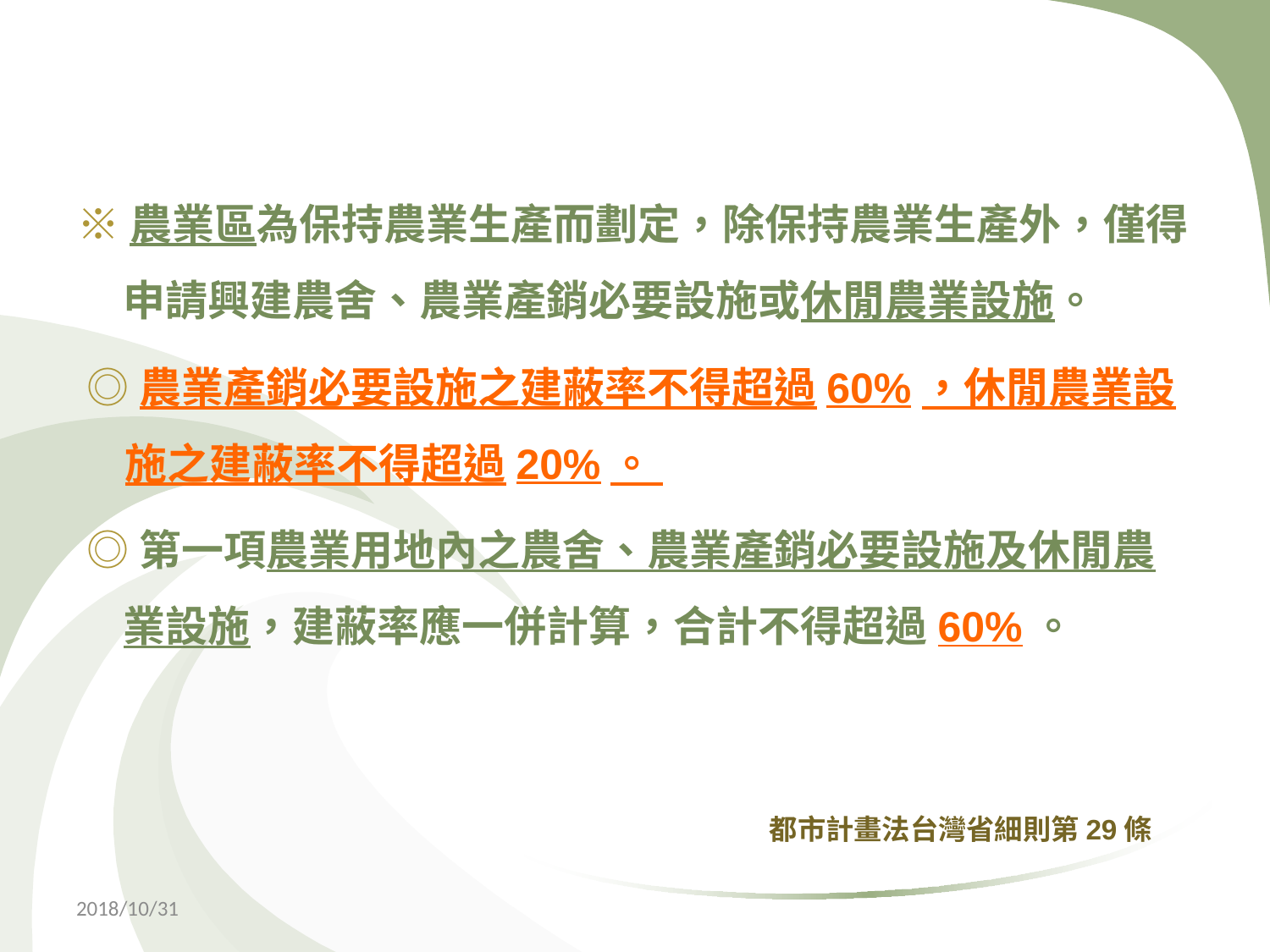

※農業區為保持農業生產而劃定，除保持農業生產外，僅得申請興建農舍、農業產銷必要設施或休閒農業設施。
 ◎農業產銷必要設施之建蔽率不得超過60%，休閒農業設施之建蔽率不得超過20%。
 ◎第一項農業用地內之農舍、農業產銷必要設施及休閒農業設施，建蔽率應一併計算，合計不得超過60%。
都市計畫法台灣省細則第29條
2018/10/31